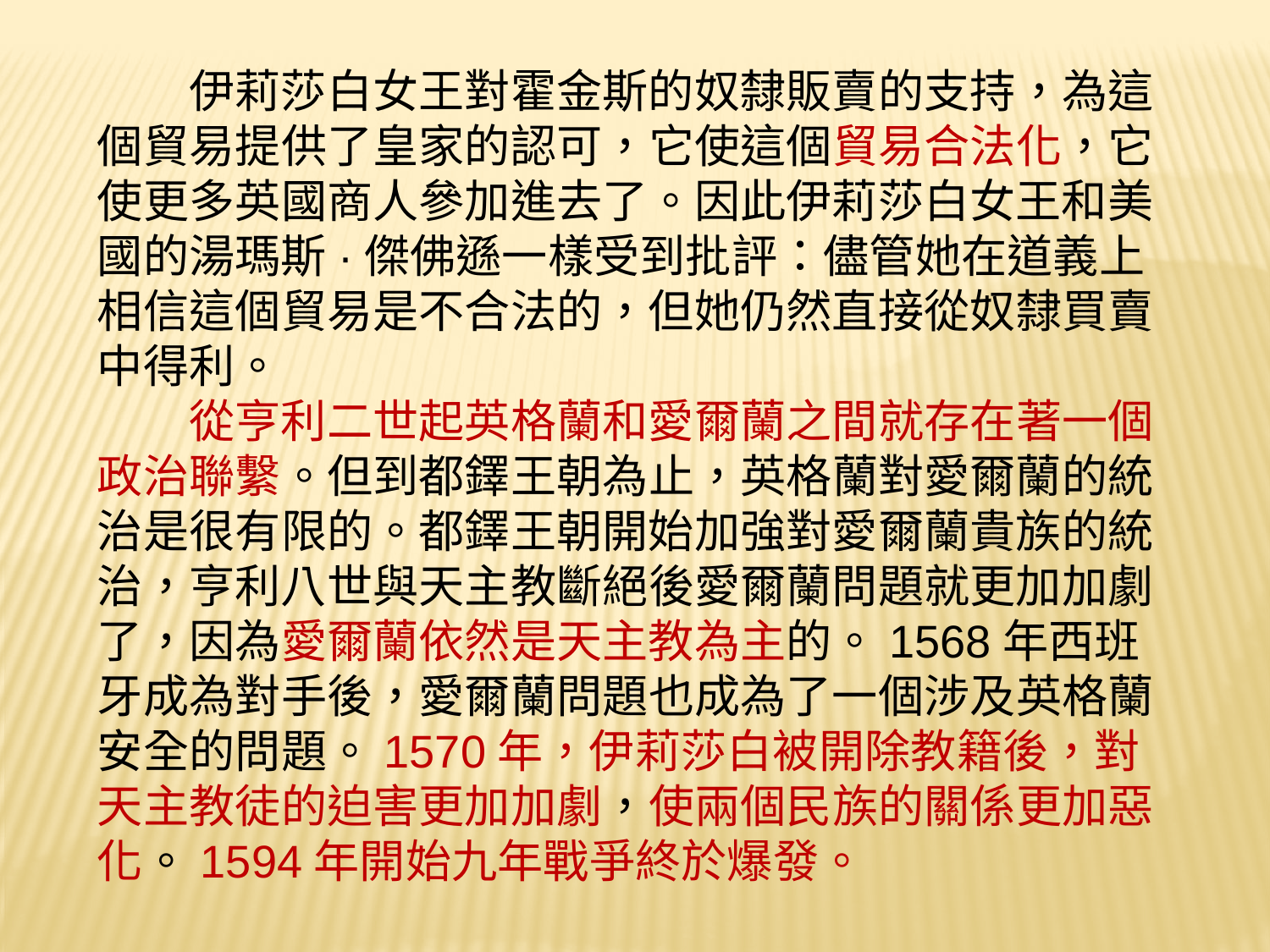

伊莉莎白女王對霍金斯的奴隸販賣的支持，為這個貿易提供了皇家的認可，它使這個貿易合法化，它使更多英國商人參加進去了。因此伊莉莎白女王和美國的湯瑪斯·傑佛遜一樣受到批評：儘管她在道義上相信這個貿易是不合法的，但她仍然直接從奴隸買賣中得利。
　　從亨利二世起英格蘭和愛爾蘭之間就存在著一個政治聯繫。但到都鐸王朝為止，英格蘭對愛爾蘭的統治是很有限的。都鐸王朝開始加強對愛爾蘭貴族的統治，亨利八世與天主教斷絕後愛爾蘭問題就更加加劇了，因為愛爾蘭依然是天主教為主的。1568年西班牙成為對手後，愛爾蘭問題也成為了一個涉及英格蘭安全的問題。1570年，伊莉莎白被開除教籍後，對天主教徒的迫害更加加劇，使兩個民族的關係更加惡化。1594年開始九年戰爭終於爆發。